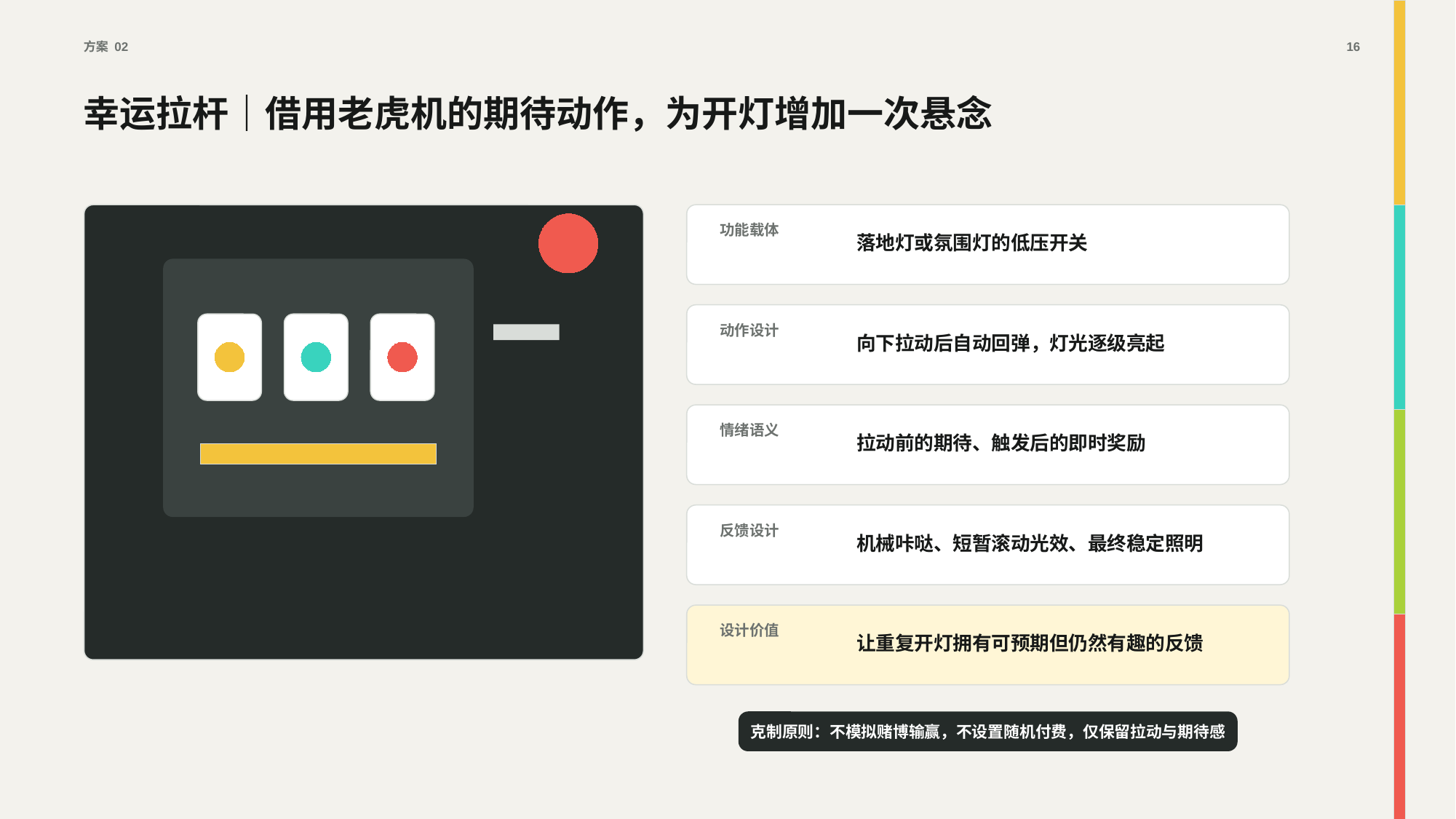

方案 02
16
幸运拉杆｜借用老虎机的期待动作，为开灯增加一次悬念

落地灯或氛围灯的低压开关
功能载体

向下拉动后自动回弹，灯光逐级亮起
动作设计

拉动前的期待、触发后的即时奖励
情绪语义

机械咔哒、短暂滚动光效、最终稳定照明
反馈设计

让重复开灯拥有可预期但仍然有趣的反馈

设计价值

克制原则：不模拟赌博输赢，不设置随机付费，仅保留拉动与期待感